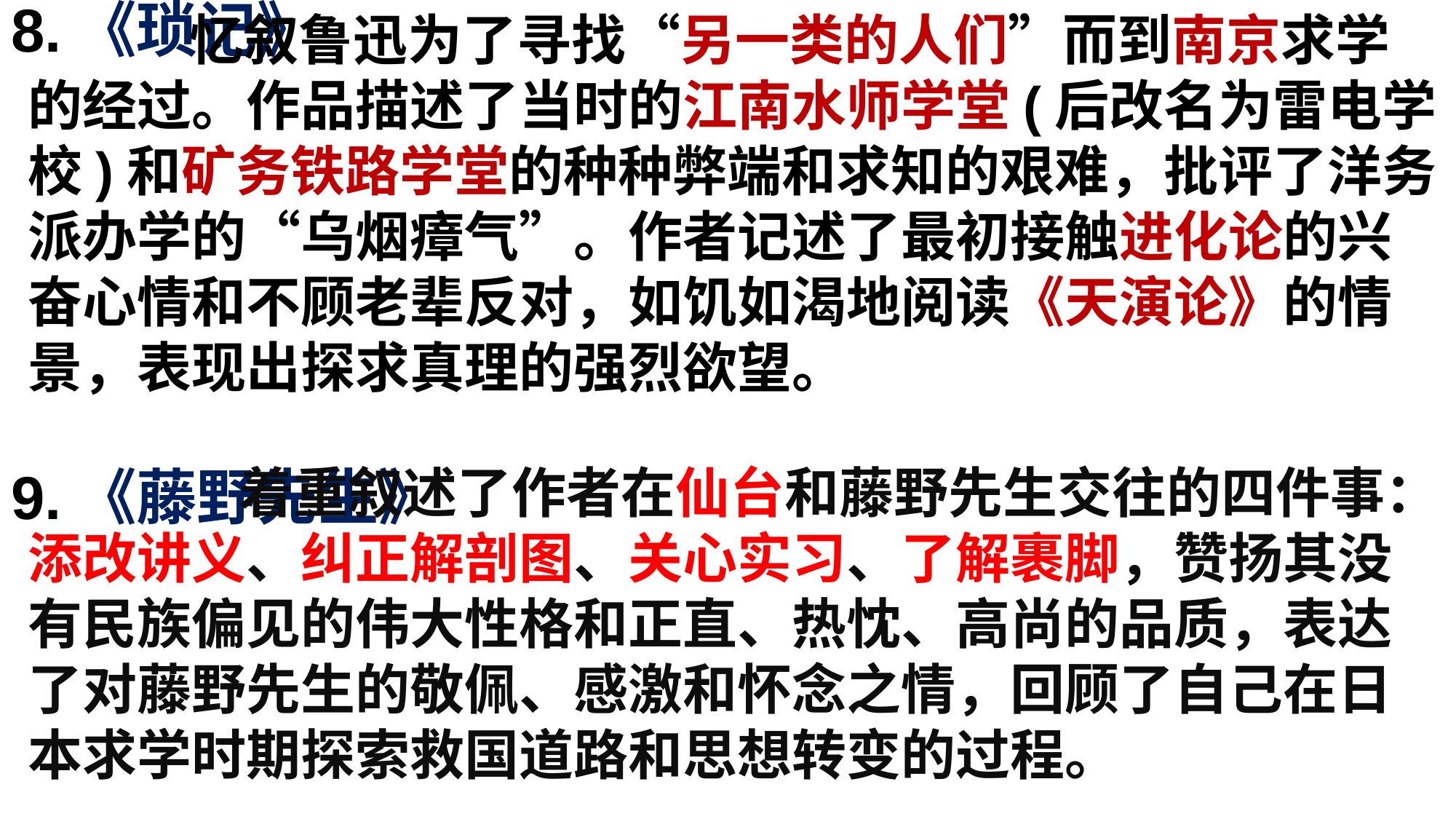

8.《琐记》

9.《藤野先生》

            忆叙鲁迅为了寻找“另一类的人们”而到南京求学的经过。作品描述了当时的江南水师学堂(后改名为雷电学校)和矿务铁路学堂的种种弊端和求知的艰难，批评了洋务派办学的“乌烟瘴气”。作者记述了最初接触进化论的兴奋心情和不顾老辈反对，如饥如渴地阅读《天演论》的情景，表现出探求真理的强烈欲望。
                着重叙述了作者在仙台和藤野先生交往的四件事：添改讲义、纠正解剖图、关心实习、了解裹脚，赞扬其没有民族偏见的伟大性格和正直、热忱、高尚的品质，表达了对藤野先生的敬佩、感激和怀念之情，回顾了自己在日本求学时期探索救国道路和思想转变的过程。